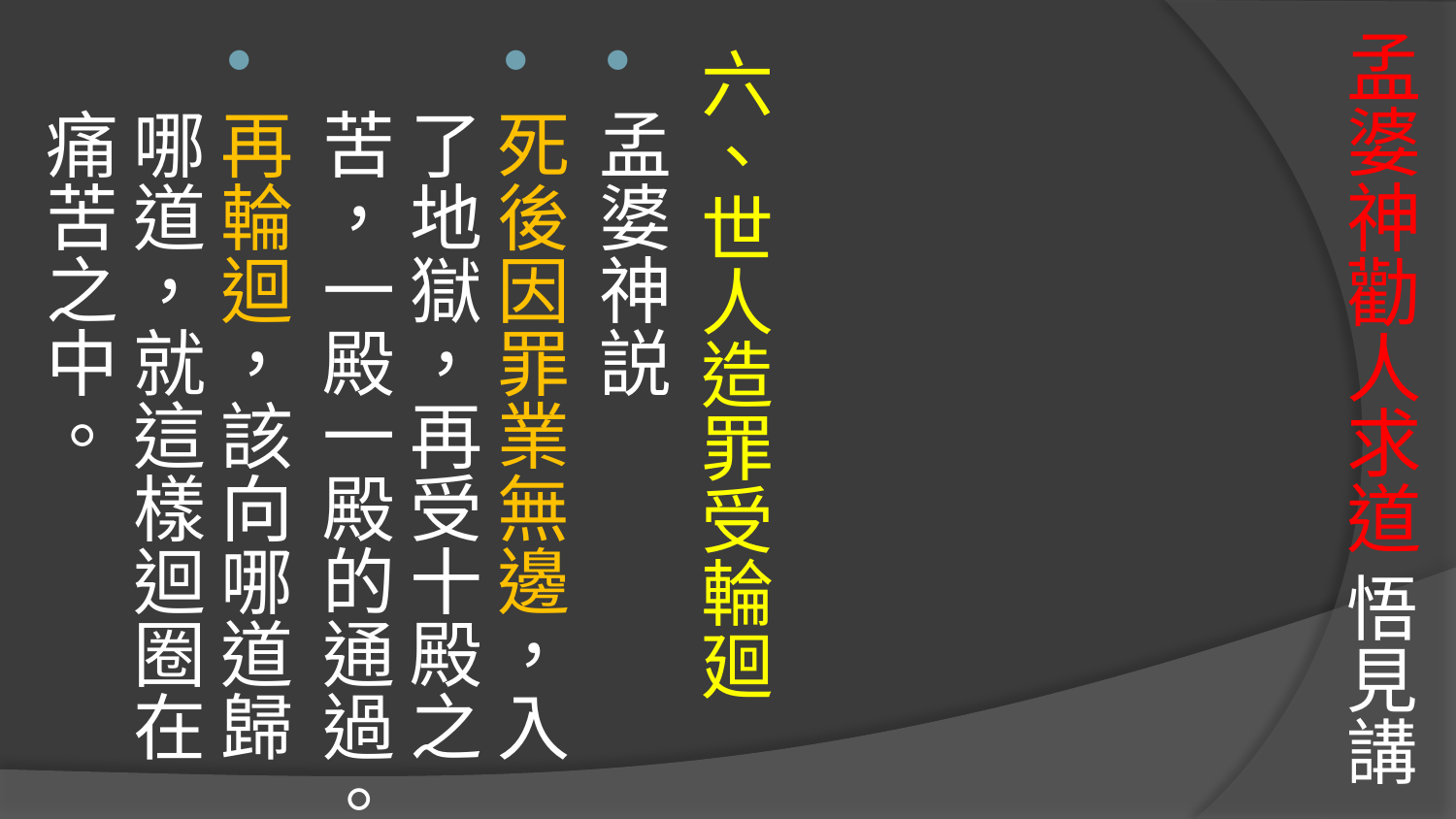

# 孟婆神勸人求道 悟見講
六、世人造罪受輪廻
孟婆神説
死後因罪業無邊，入了地獄，再受十殿之苦，一殿一殿的通過。
再輪迴，該向哪道歸哪道，就這樣迴圈在痛苦之中。